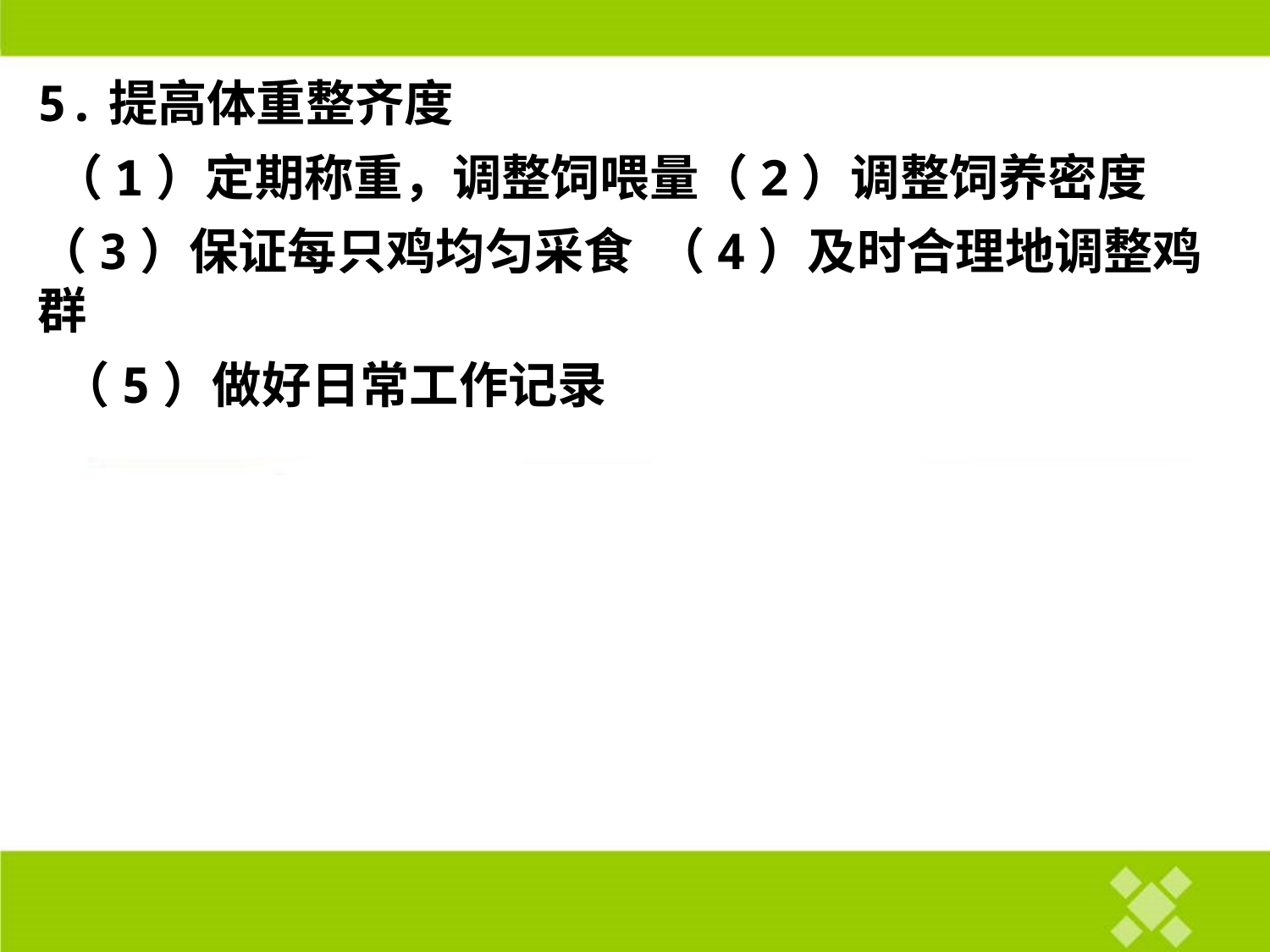

5.提高体重整齐度
 （1）定期称重，调整饲喂量（2）调整饲养密度
（3）保证每只鸡均匀采食  （4）及时合理地调整鸡群
 （5）做好日常工作记录